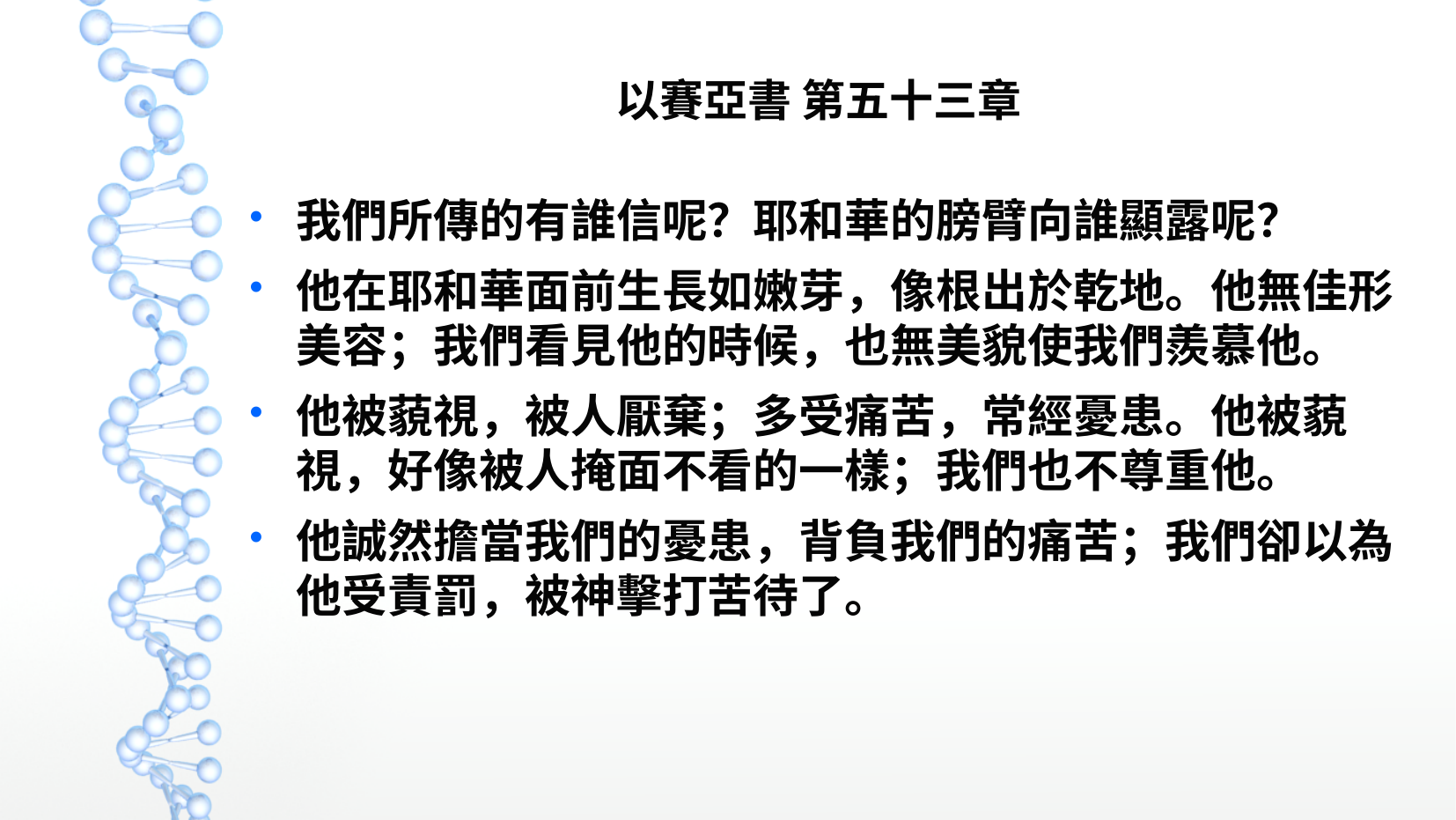

以賽亞書 第五十三章

我們所傳的有誰信呢？耶和華的膀臂向誰顯露呢？
他在耶和華面前生長如嫩芽，像根出於乾地。他無佳形美容；我們看見他的時候，也無美貌使我們羨慕他。
他被藐視，被人厭棄；多受痛苦，常經憂患。他被藐視，好像被人掩面不看的一樣；我們也不尊重他。
他誠然擔當我們的憂患，背負我們的痛苦；我們卻以為他受責罰，被神擊打苦待了。